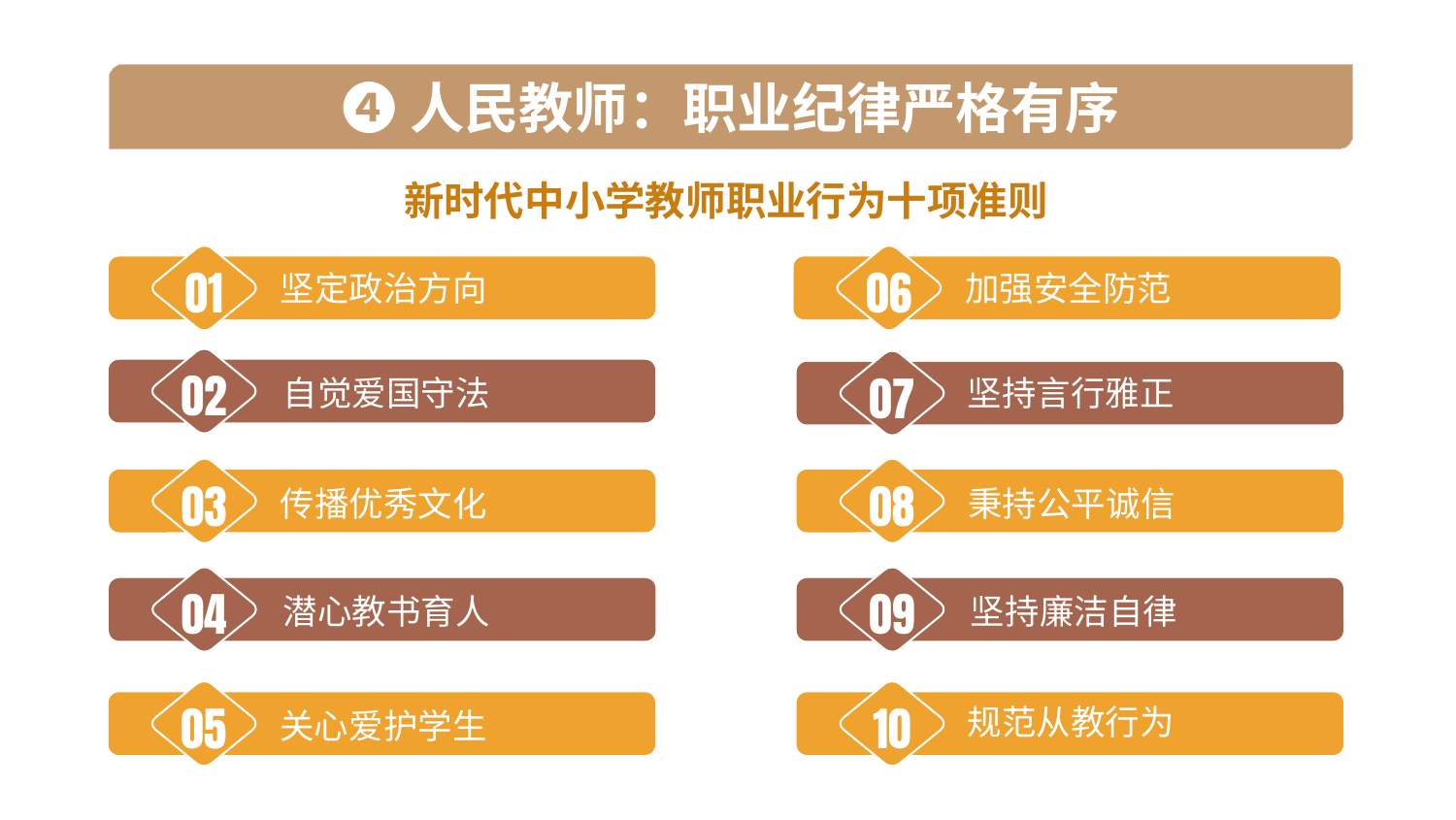

❹人民教师：职业纪律严格有序
新时代中小学教师职业行为十项准则

01
坚定政治方向

06
加强安全防范

02
自觉爱国守法

07
坚持言行雅正

03
传播优秀文化

08
秉持公平诚信

04
潜心教书育人

09
坚持廉洁自律

05
关心爱护学生

10
规范从教行为